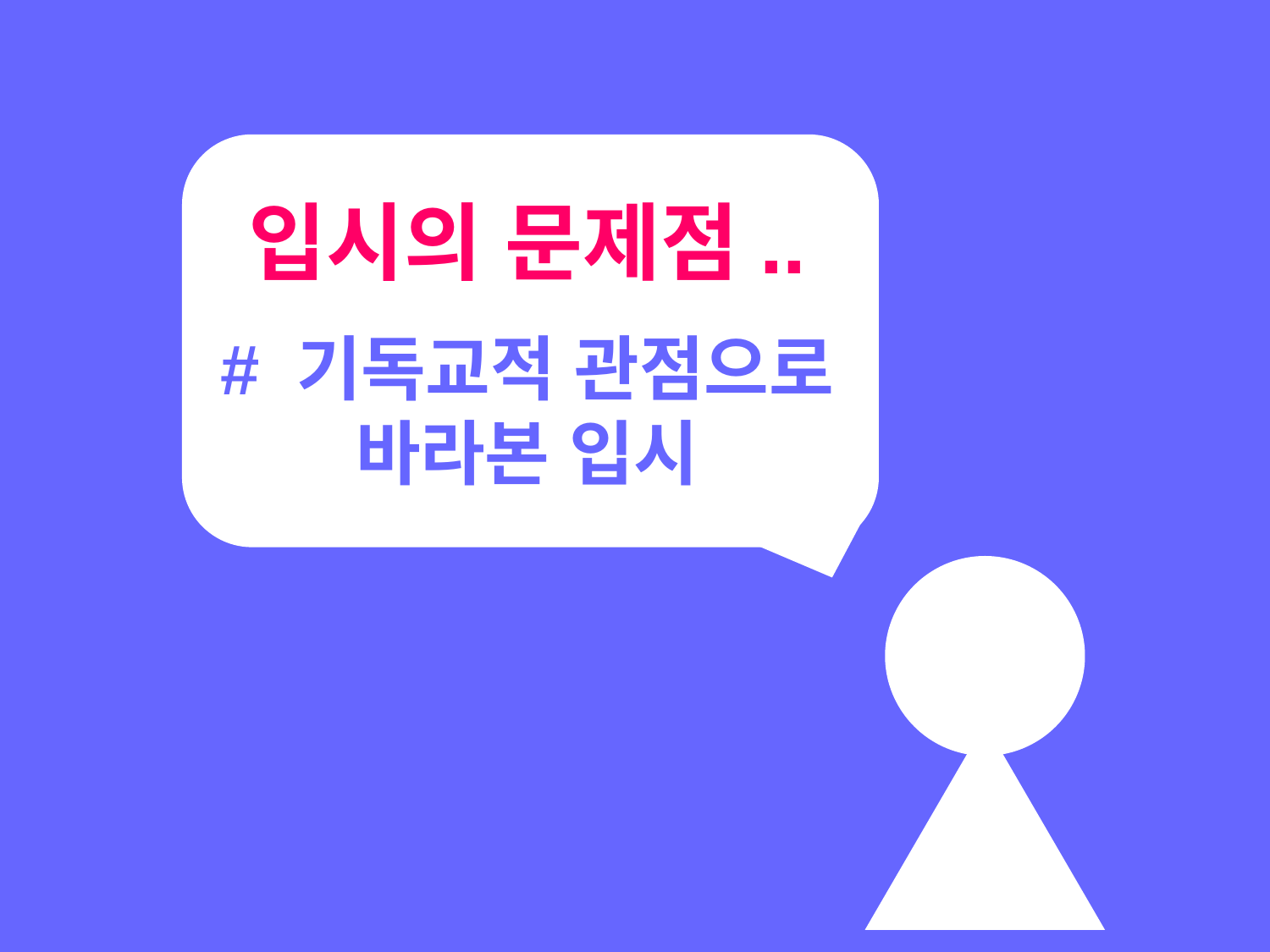

입시의 문제점..

# 기독교적 관점으로
바라본 입시